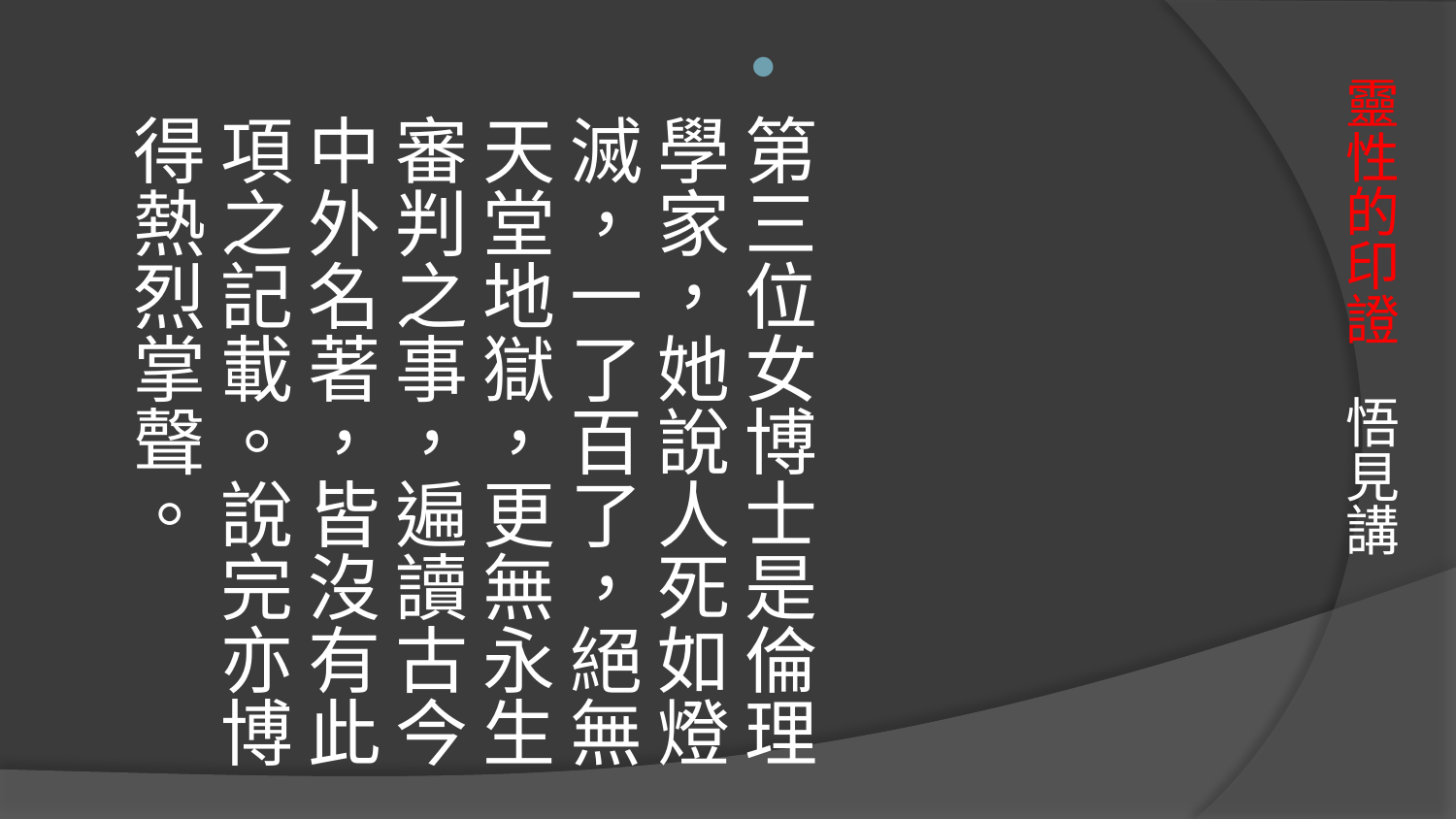

第三位女博士是倫理學家，她說人死如燈滅，一了百了，絕無天堂地獄，更無永生審判之事，遍讀古今中外名著，皆沒有此項之記載。說完亦博得熱烈掌聲。
# 靈性的印證    悟見講